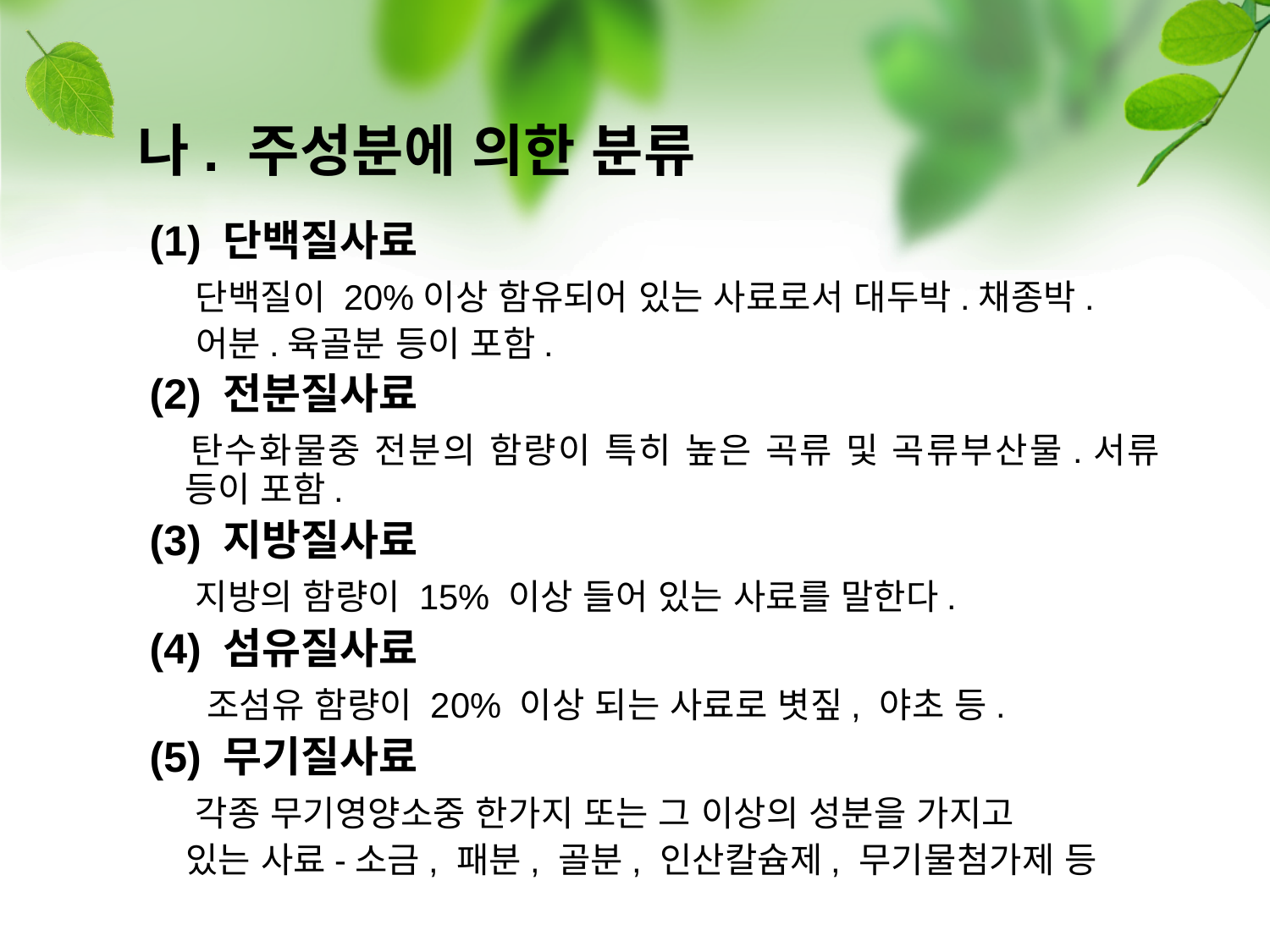

나. 주성분에 의한 분류

 (1) 단백질사료
    단백질이 20%이상 함유되어 있는 사료로서 대두박.채종박.
     어분.육골분 등이 포함.
 (2) 전분질사료
   탄수화물중 전분의 함량이 특히 높은 곡류 및 곡류부산물.서류 등이 포함.
 (3) 지방질사료
    지방의 함량이 15% 이상 들어 있는 사료를 말한다.
 (4) 섬유질사료
     조섬유 함량이 20% 이상 되는 사료로 볏짚, 야초 등.
 (5) 무기질사료
    각종 무기영양소중 한가지 또는 그 이상의 성분을 가지고
    있는 사료-소금, 패분, 골분, 인산칼슘제, 무기물첨가제 등